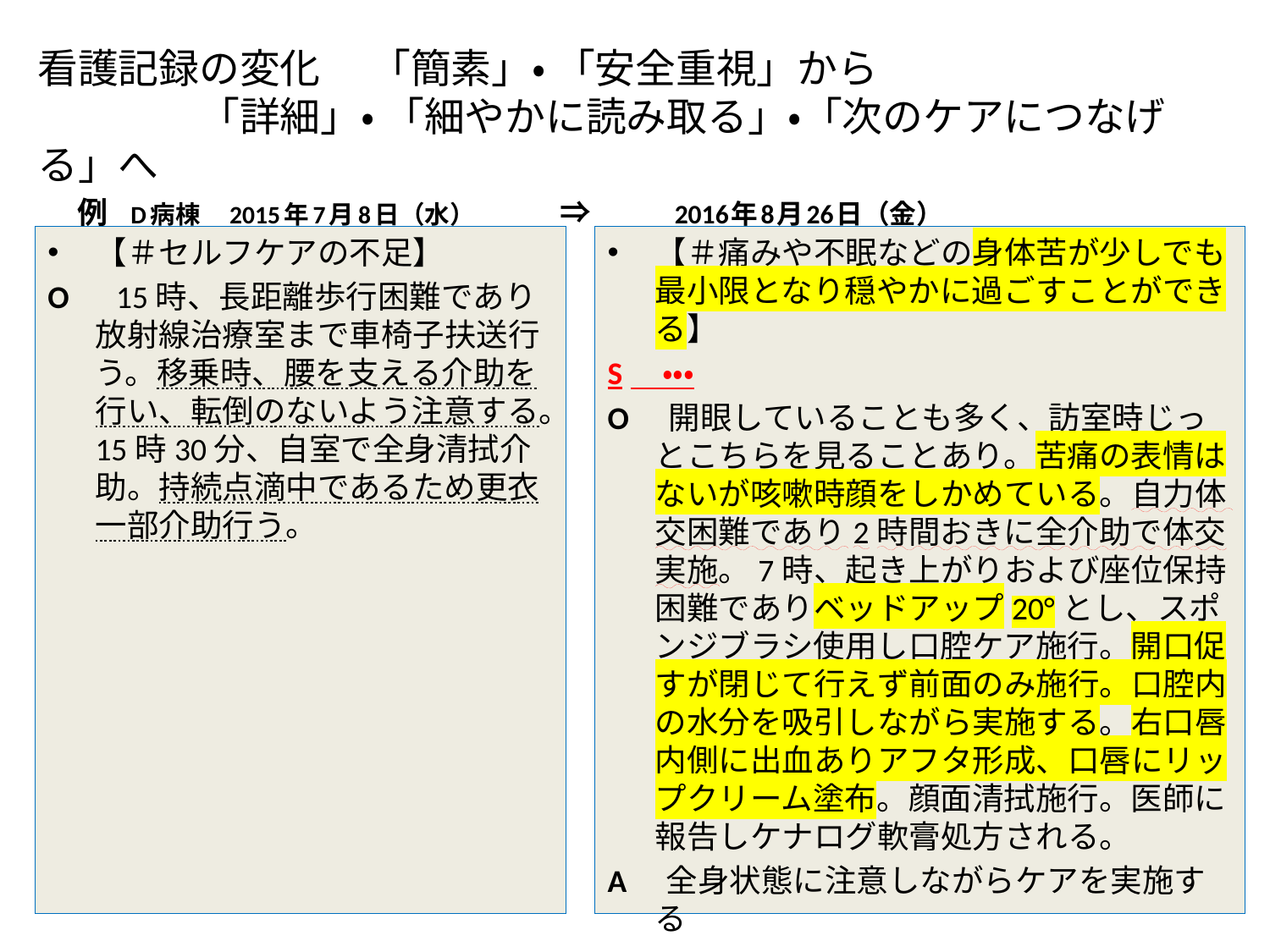

# 看護記録の変化 　「簡素」・ 「安全重視」から　 　　　　「詳細」・ 「細やかに読み取る」・「次のケアにつなげる」へ
例　D病棟　2015年7月8日（水）
　⇒　　　　　2016年8月26日（金）
【＃セルフケアの不足】
O　15時、長距離歩行困難であり放射線治療室まで車椅子扶送行う。移乗時、腰を支える介助を行い、転倒のないよう注意する。15時30分、自室で全身清拭介助。持続点滴中であるため更衣一部介助行う。
【＃痛みや不眠などの身体苦が少しでも最小限となり穏やかに過ごすことができる】
S　・・・
O　開眼していることも多く、訪室時じっとこちらを見ることあり。苦痛の表情はないが咳嗽時顔をしかめている。自力体交困難であり2時間おきに全介助で体交実施。7時、起き上がりおよび座位保持困難でありベッドアップ20°とし、スポンジブラシ使用し口腔ケア施行。開口促すが閉じて行えず前面のみ施行。口腔内の水分を吸引しながら実施する。右口唇内側に出血ありアフタ形成、口唇にリップクリーム塗布。顔面清拭施行。医師に報告しケナログ軟膏処方される。
A　全身状態に注意しながらケアを実施する